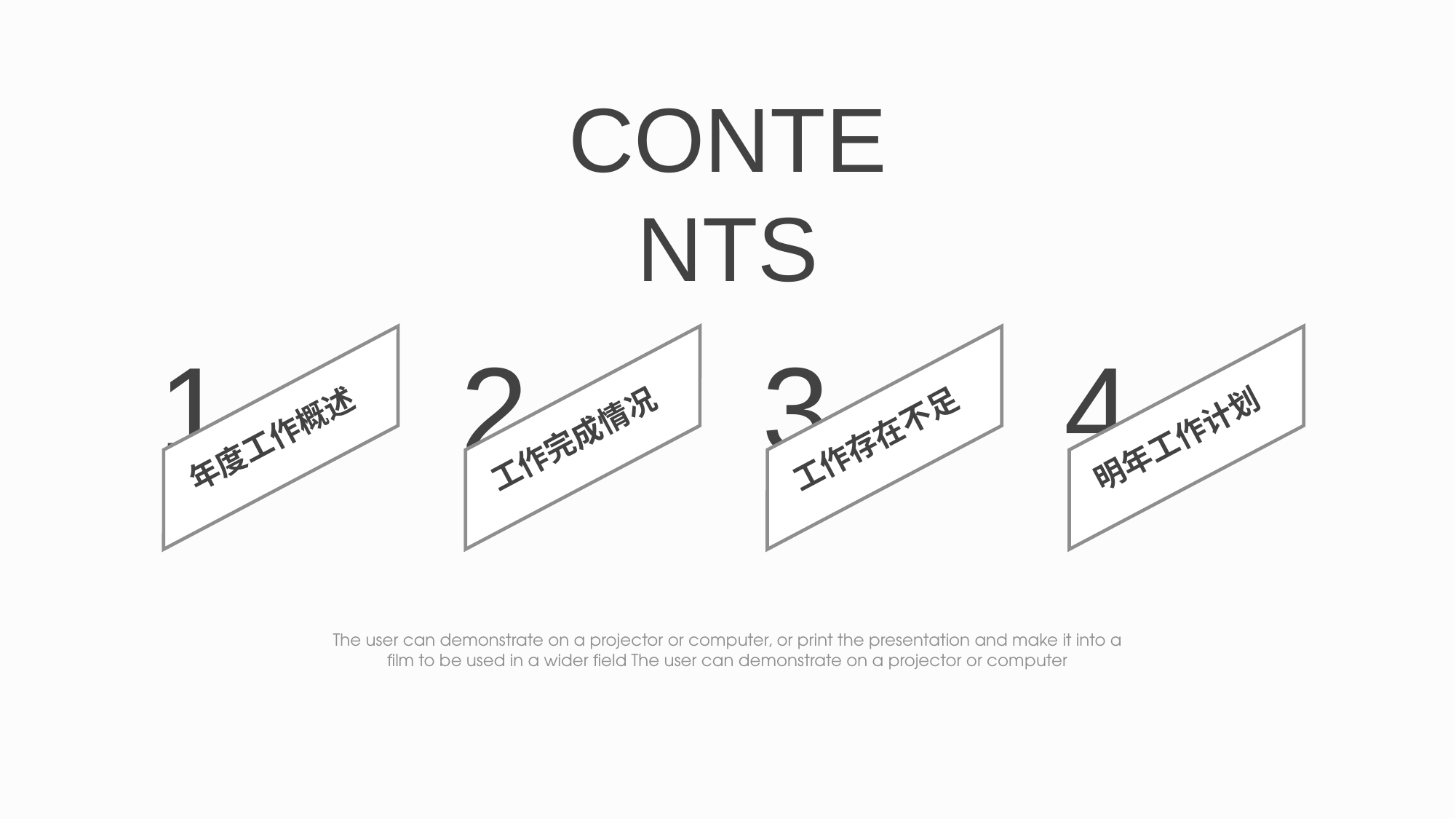

CONTENTS
1

年度工作概述
2

工作完成情况
3

工作存在不足
4

明年工作计划
The user can demonstrate on a projector or computer, or print the presentation and make it into a film to be used in a wider field The user can demonstrate on a projector or computer